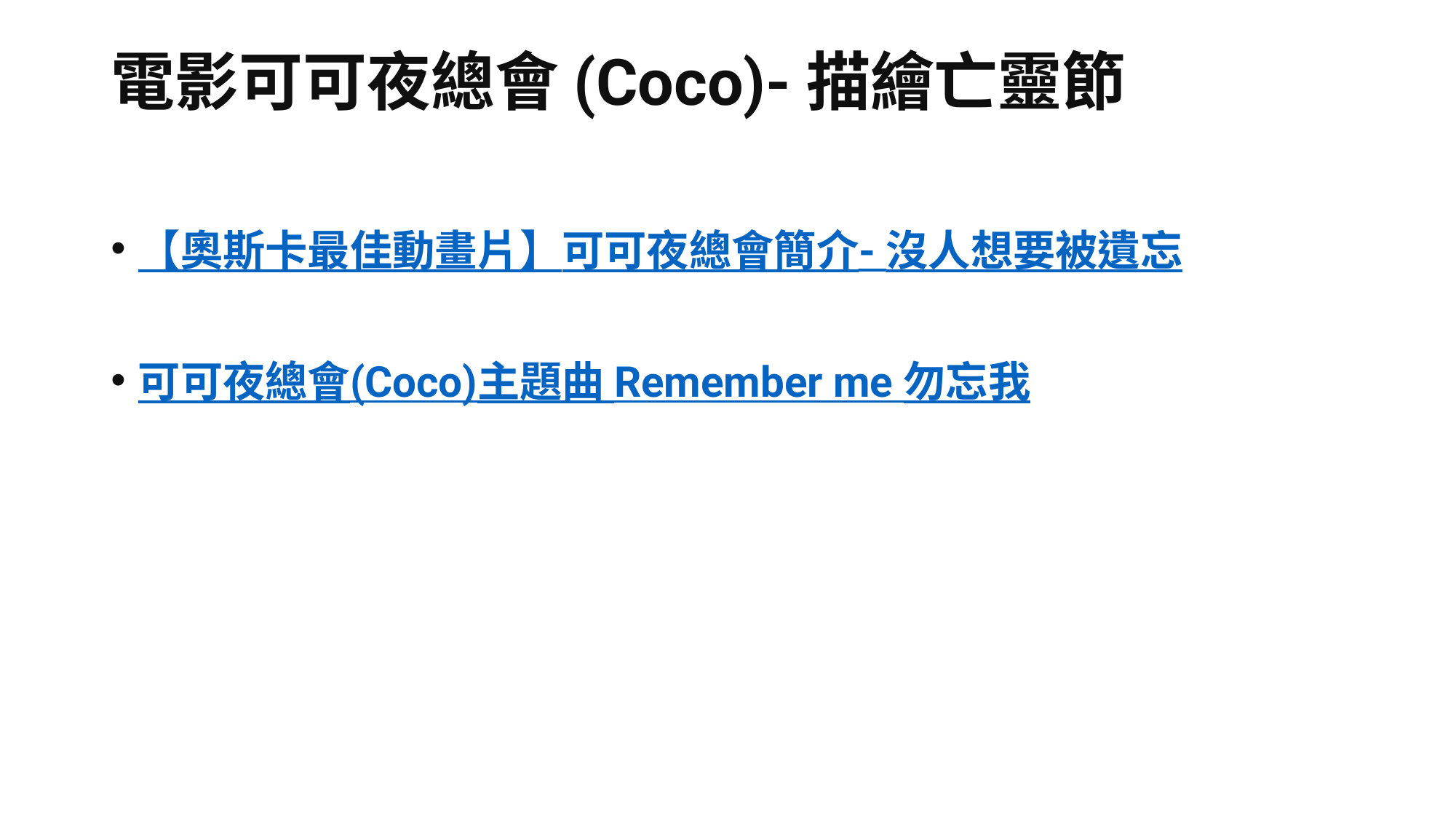

# 電影可可夜總會(Coco)-描繪亡靈節
【奧斯卡最佳動畫片】可可夜總會簡介- 沒人想要被遺忘

可可夜總會(Coco)主題曲 Remember me 勿忘我